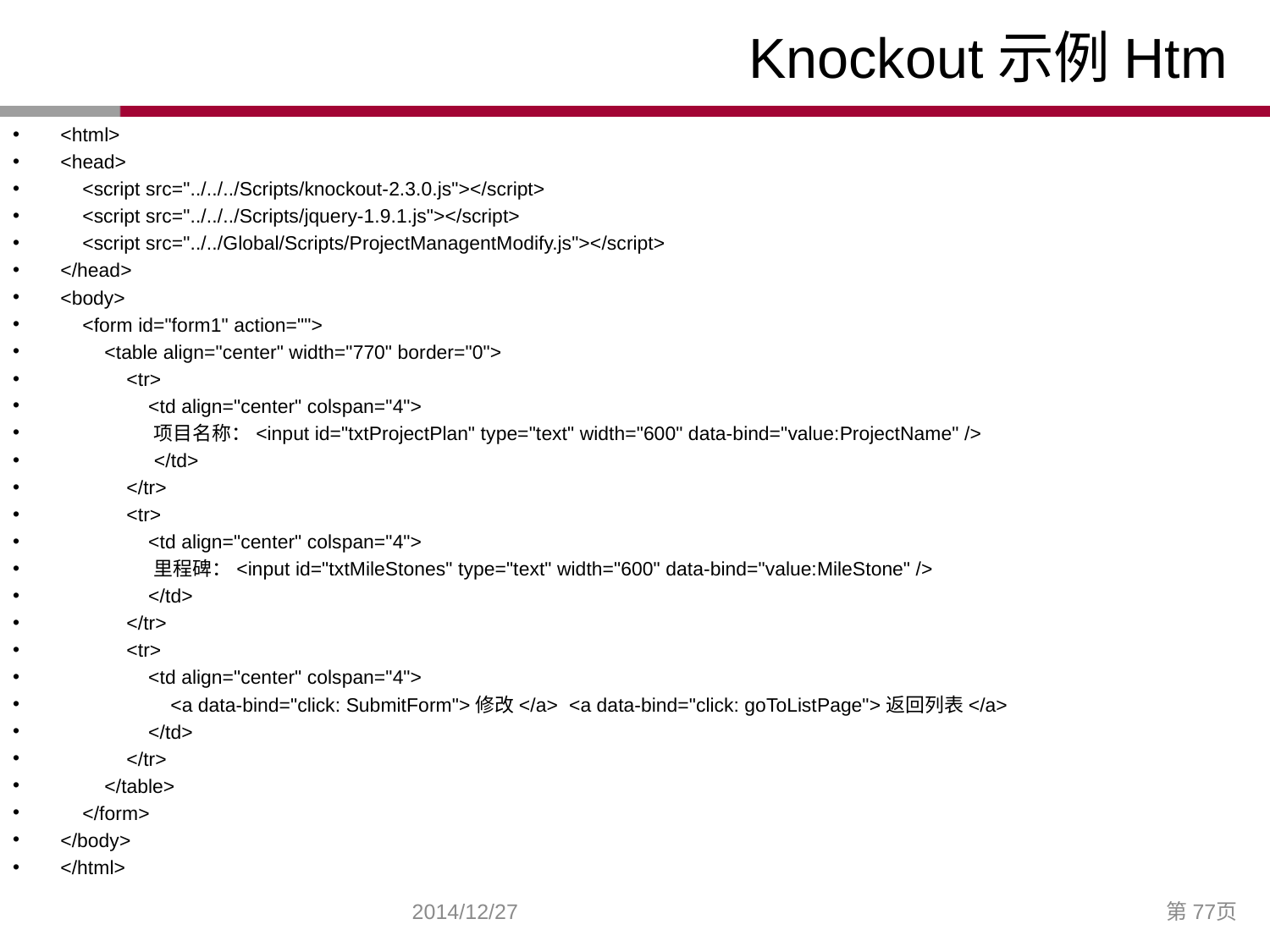

# Knockout示例Htm
<html>
<head>
    <script src="../../../Scripts/knockout-2.3.0.js"></script>
    <script src="../../../Scripts/jquery-1.9.1.js"></script>
    <script src="../../Global/Scripts/ProjectManagentModify.js"></script>
</head>
<body>
    <form id="form1" action="">
        <table align="center" width="770" border="0">
            <tr>
                <td align="center" colspan="4">
                    项目名称：<input id="txtProjectPlan" type="text" width="600" data-bind="value:ProjectName" />
                 </td>
            </tr>
            <tr>
                <td align="center" colspan="4">
                    里程碑：<input id="txtMileStones" type="text" width="600" data-bind="value:MileStone" />
                </td>
            </tr>
            <tr>
                <td align="center" colspan="4">
                    <a data-bind="click: SubmitForm">修改</a>  <a data-bind="click: goToListPage">返回列表</a>
                </td>
            </tr>
        </table>
    </form>
</body>
</html>
2014/12/27
第77页